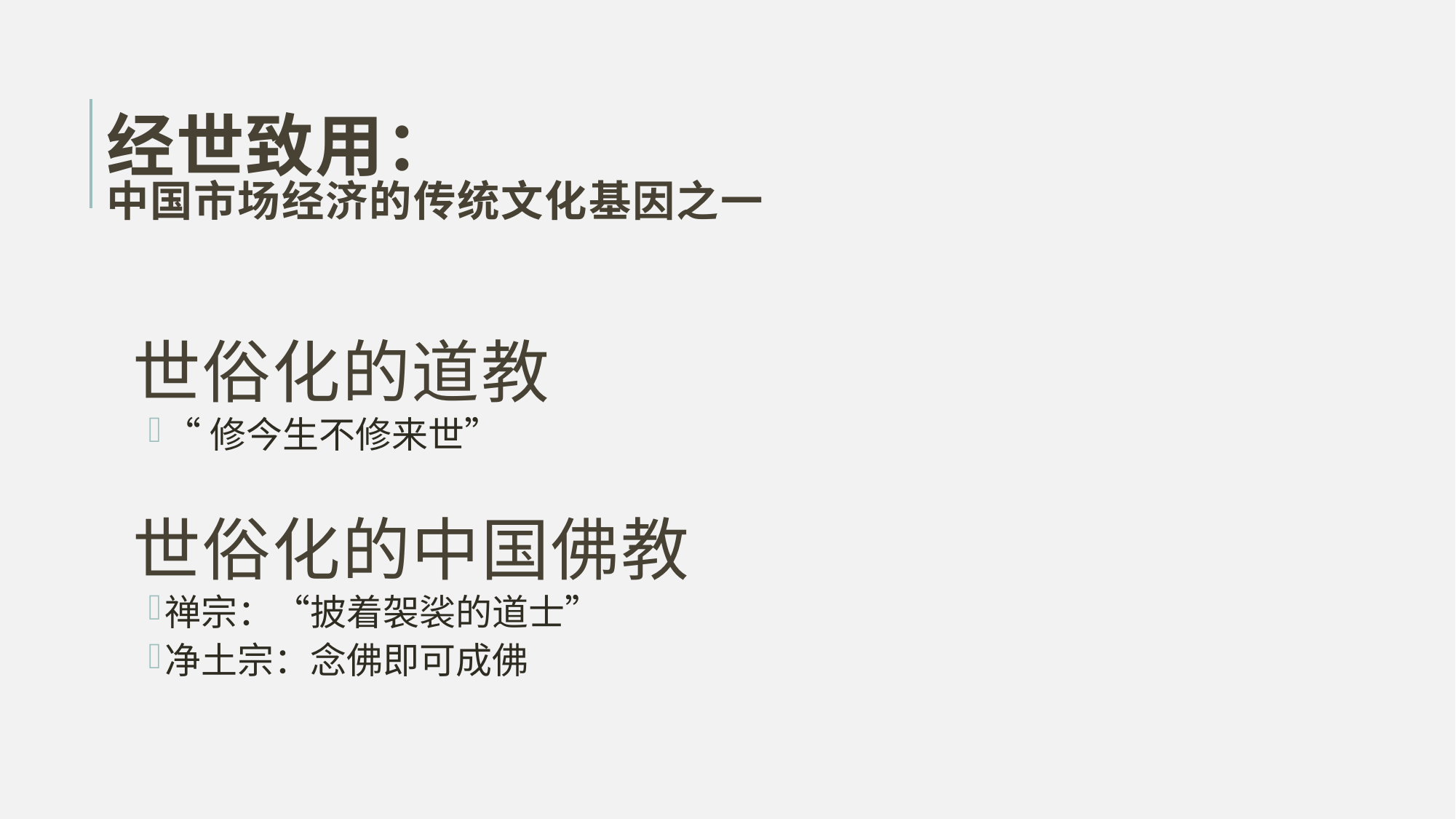

# 经世致用： 中国市场经济的传统文化基因之一
世俗化的道教
“修今生不修来世”

世俗化的中国佛教
禅宗：“披着袈裟的道士”
净土宗：念佛即可成佛